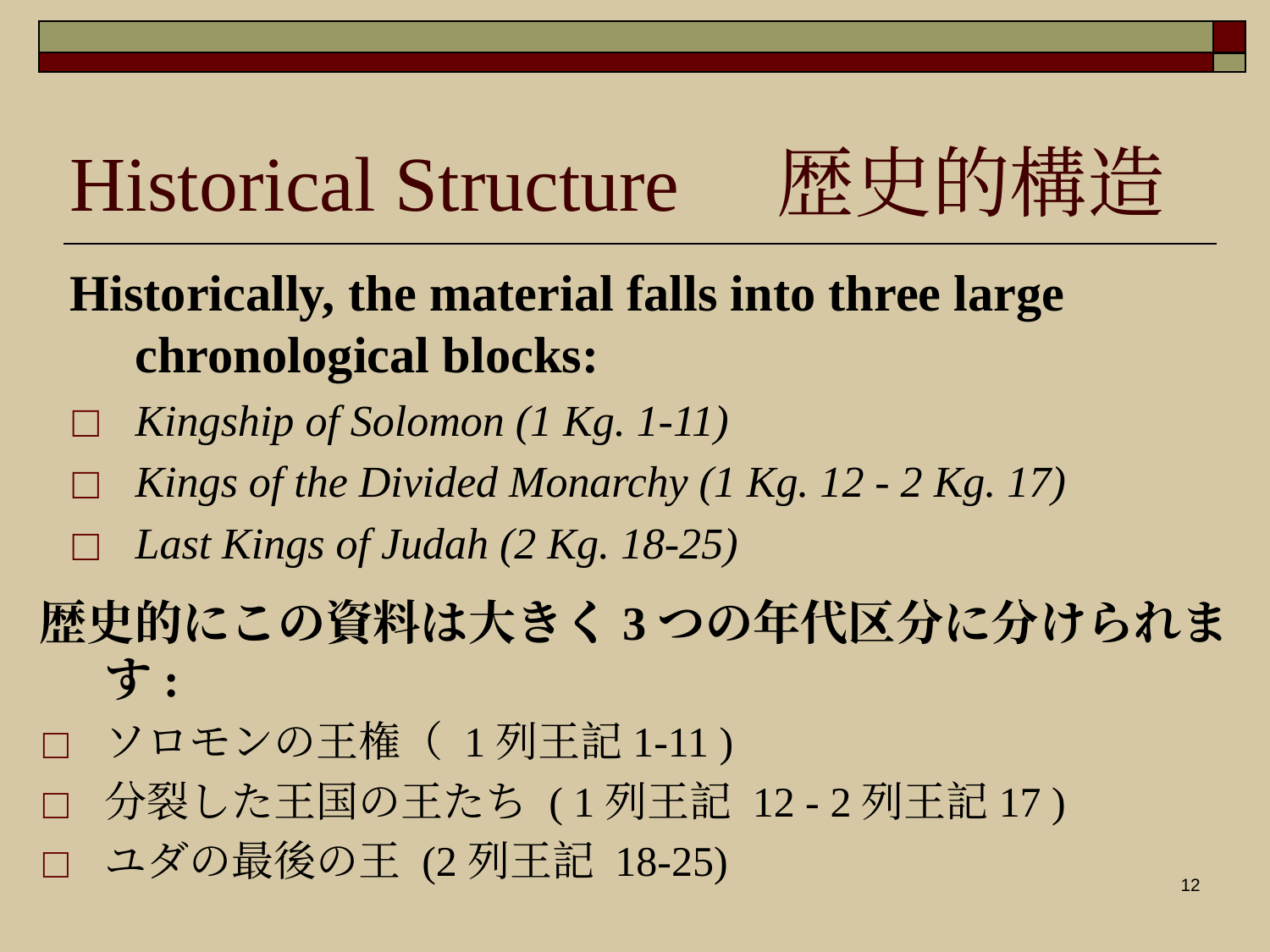

# Historical Structure　歴史的構造
Historically, the material falls into three large chronological blocks:
Kingship of Solomon (1 Kg. 1-11)
Kings of the Divided Monarchy (1 Kg. 12 - 2 Kg. 17)
Last Kings of Judah (2 Kg. 18-25)
歴史的にこの資料は大きく3つの年代区分に分けられます:
ソロモンの王権（ 1列王記1-11 )
分裂した王国の王たち ( 1列王記 12 - 2列王記17 )
ユダの最後の王 (2列王記 18-25)
12